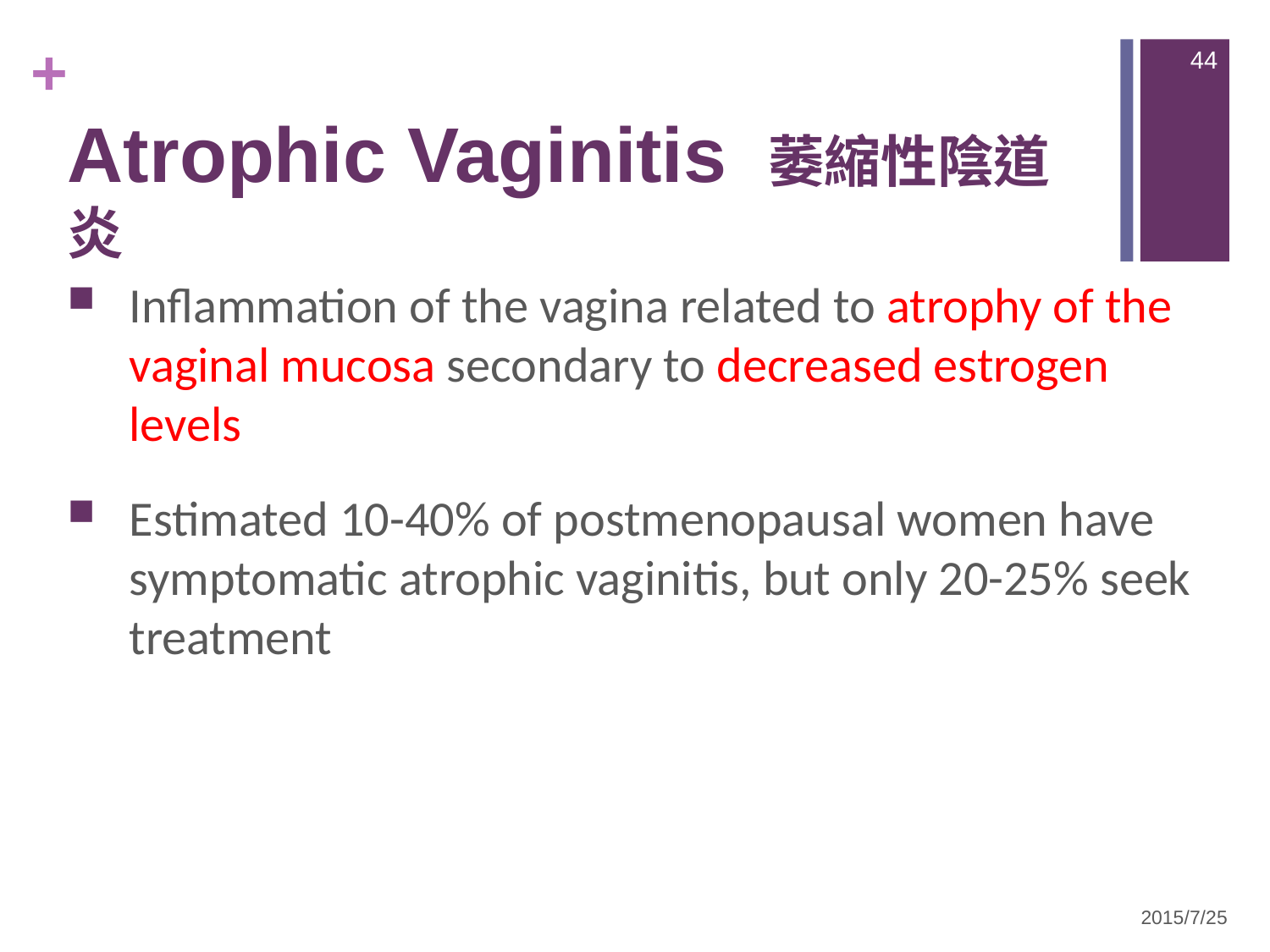

44
# Atrophic Vaginitis 萎縮性陰道炎
Inflammation of the vagina related to atrophy of the vaginal mucosa secondary to decreased estrogen levels
Estimated 10-40% of postmenopausal women have symptomatic atrophic vaginitis, but only 20-25% seek treatment
2015/7/25